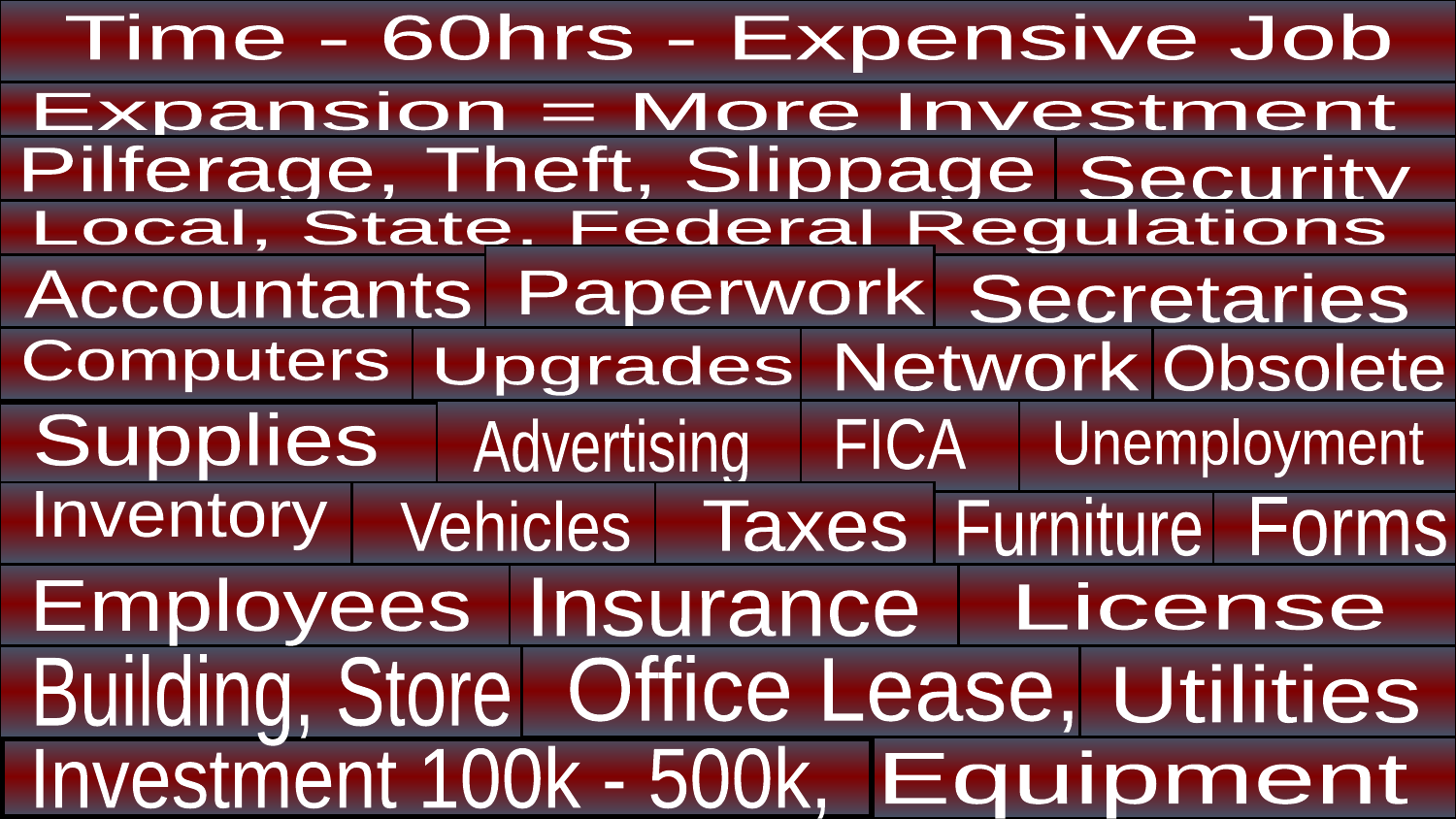

Time - 60hrs - Expensive Job
# 傳統產業 TRADITIONAL  BUSINESS

Expansion = More Investment
$

Pilferage, Theft, Slippage

Security
自由
Freedom

Local, State, Federal Regulations

Paperwork

Accountants

Secretaries

Computers

Upgrades

Network

Obsolete

Advertising

FICA

Unemployment

Supplies

Inventory

Vehicles

Taxes

Furniture

Forms

Employees

Insurance

License

Building, Store

Office Lease,

Utilities

Investment 100k - 500k,

Equipment